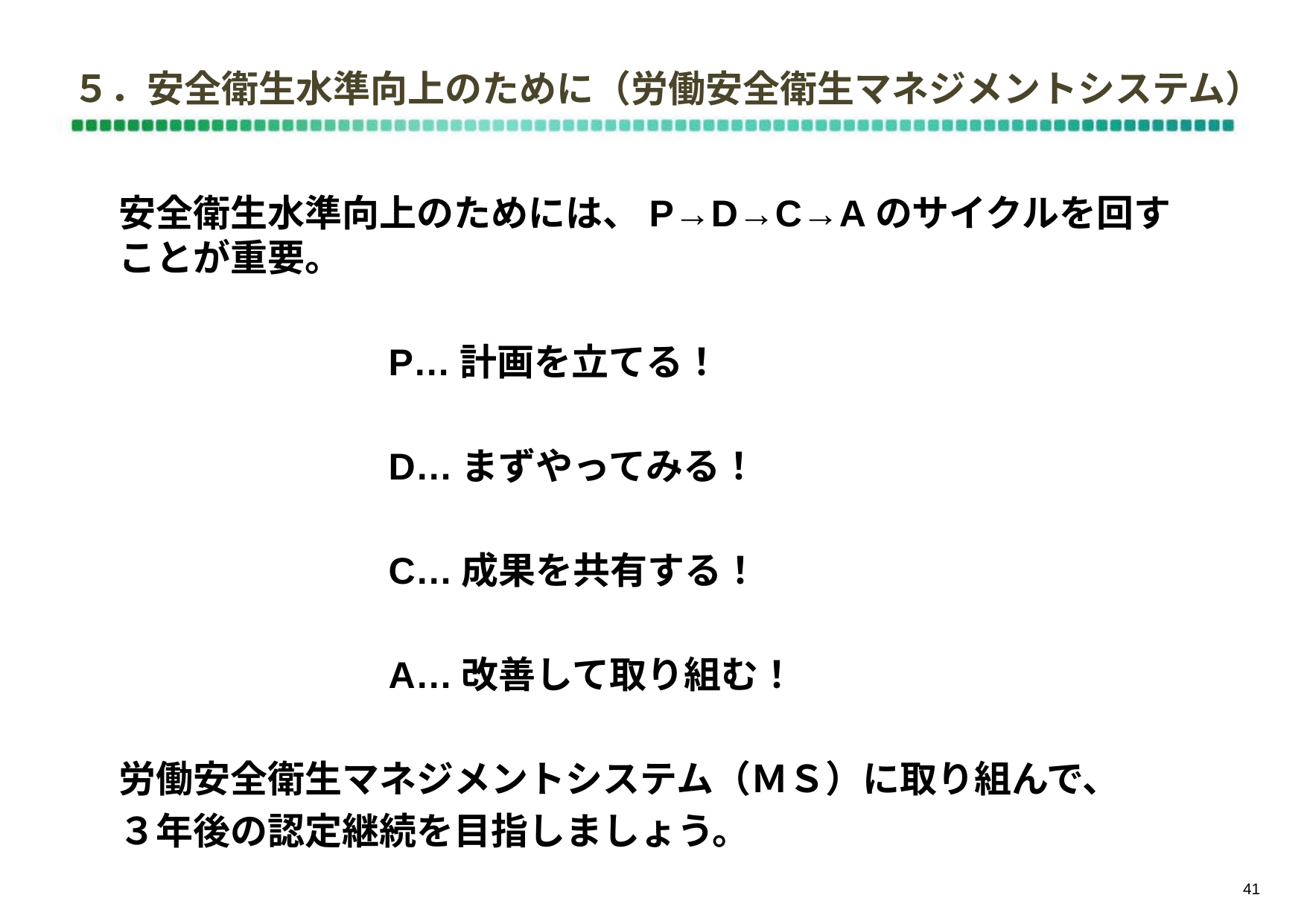

# ５．安全衛生水準向上のために（労働安全衛生マネジメントシステム）
安全衛生水準向上のためには、P→D→C→Aのサイクルを回すことが重要。

　　　　　　　P…計画を立てる！

　　　　　　　D…まずやってみる！

　　　　　　　C…成果を共有する！

　　　　　　　A…改善して取り組む！

労働安全衛生マネジメントシステム（ＭＳ）に取り組んで、
３年後の認定継続を目指しましょう。
41